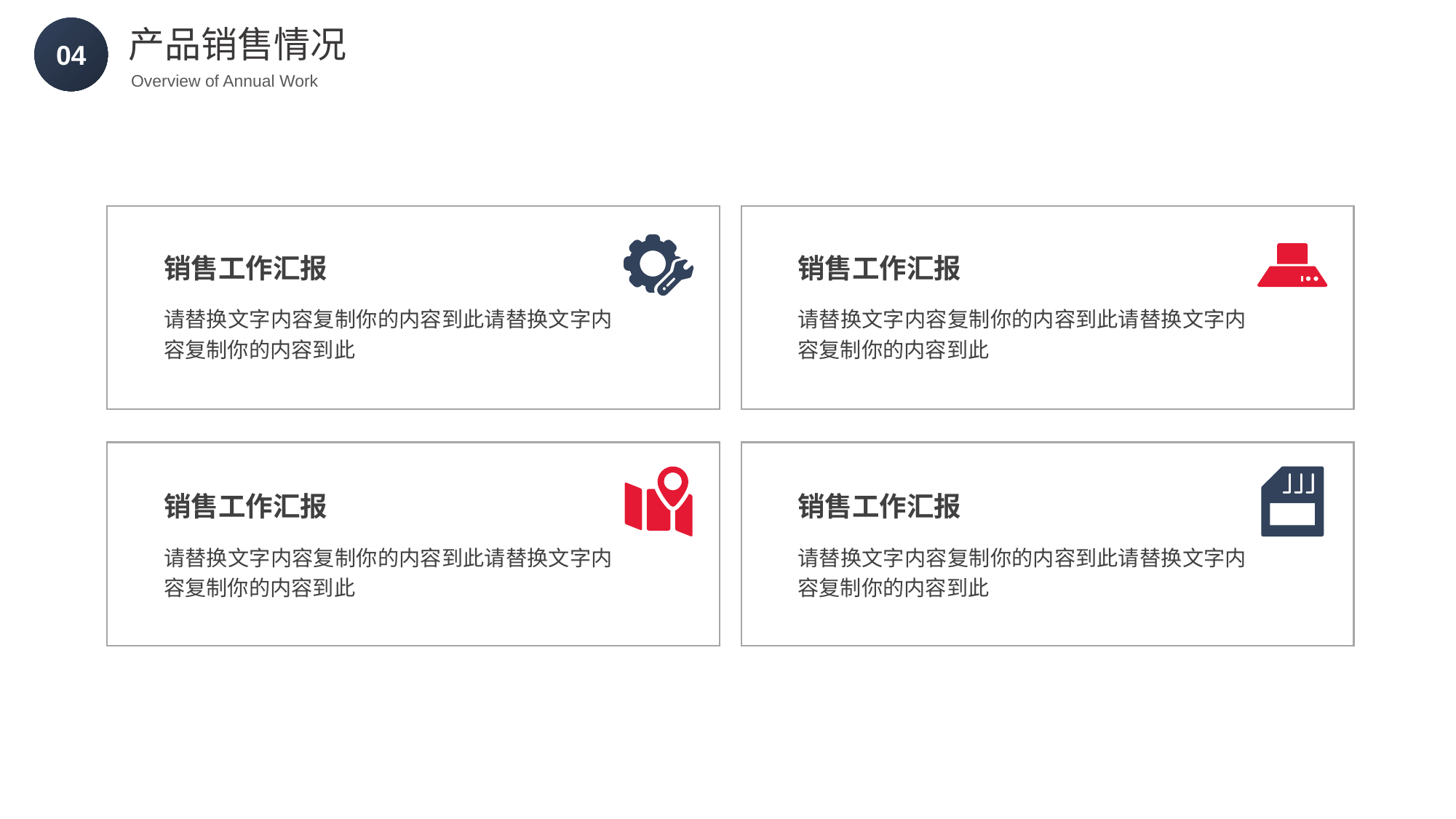

产品销售情况
Overview of Annual Work

04

销售工作汇报
请替换文字内容复制你的内容到此请替换文字内容复制你的内容到此

销售工作汇报
请替换文字内容复制你的内容到此请替换文字内容复制你的内容到此

销售工作汇报
请替换文字内容复制你的内容到此请替换文字内容复制你的内容到此

销售工作汇报
请替换文字内容复制你的内容到此请替换文字内容复制你的内容到此